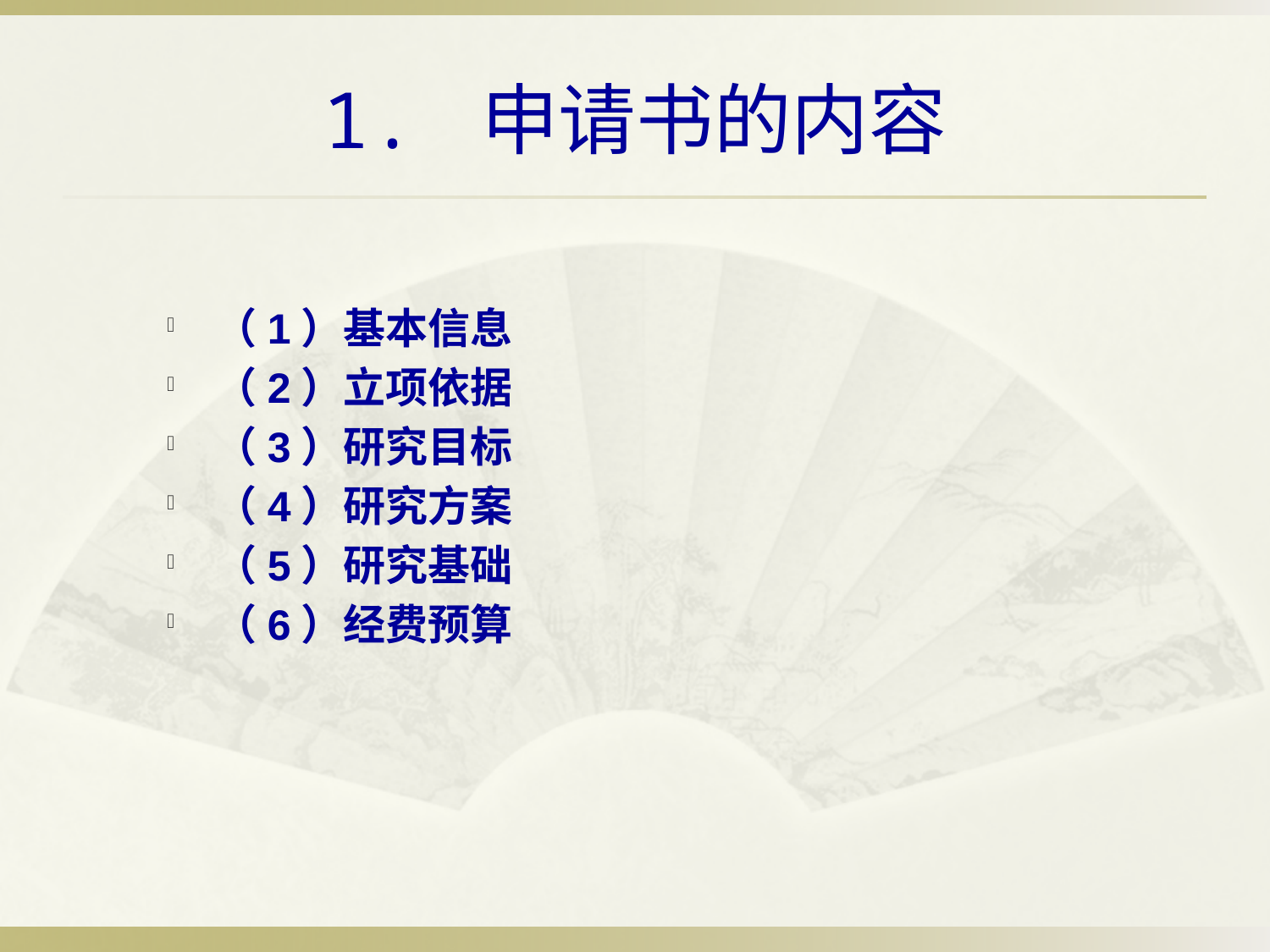

# 1. 申请书的内容

（1）基本信息
（2）立项依据
（3）研究目标
（4）研究方案
（5）研究基础
（6）经费预算